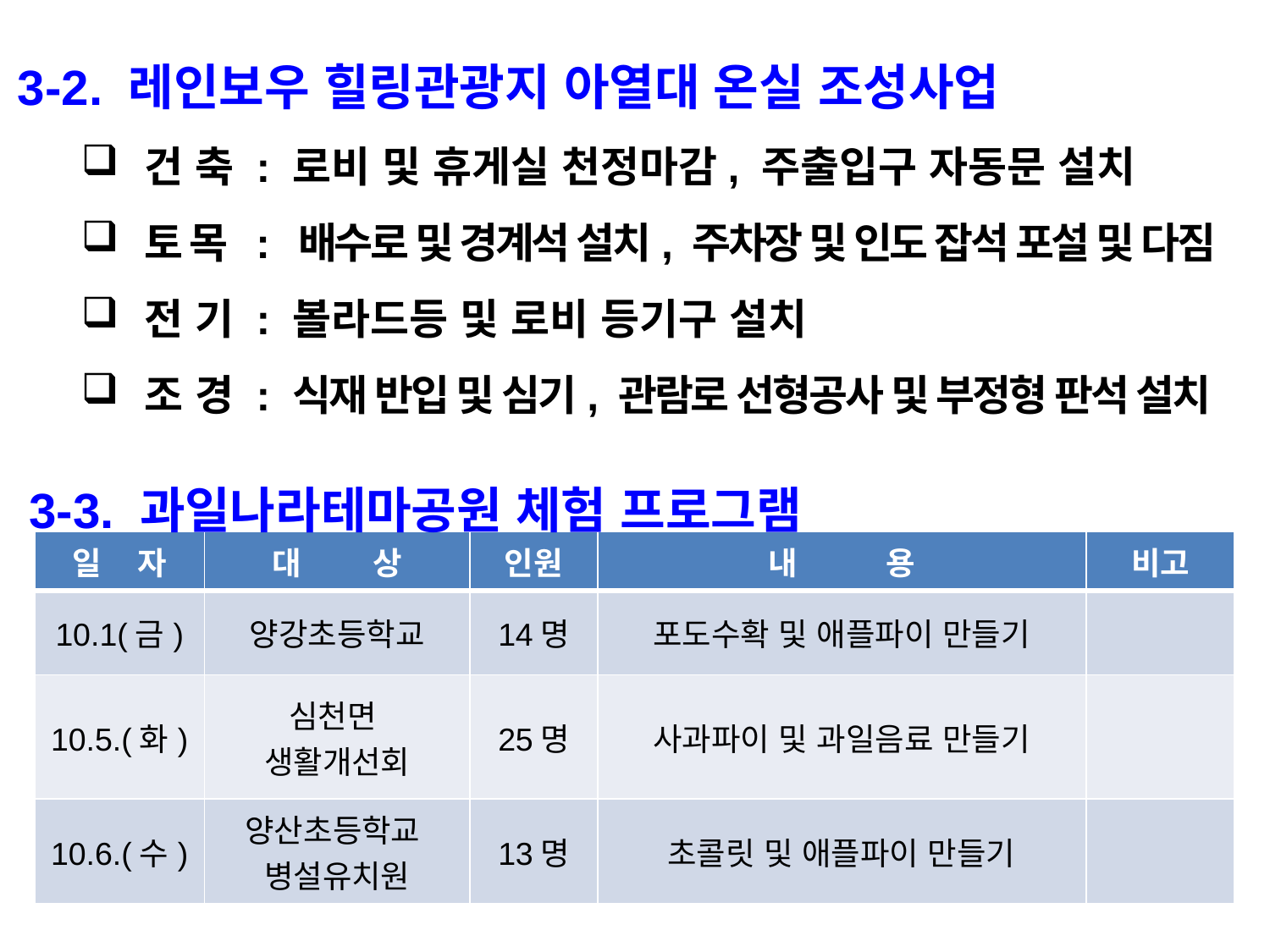

3-2. 레인보우 힐링관광지 아열대 온실 조성사업
건 축 : 로비 및 휴게실 천정마감, 주출입구 자동문 설치
토 목  :  배수로 및 경계석 설치, 주차장 및 인도 잡석 포설 및 다짐
전 기 : 볼라드등 및 로비 등기구 설치
조 경 : 식재 반입 및 심기, 관람로 선형공사 및 부정형 판석 설치

   3-3. 과일나라테마공원 체험 프로그램
| 일 자 | 대 상 | 인원 | 내 용 | 비고 |
| --- | --- | --- | --- | --- |
| 10.1(금) | 양강초등학교 | 14명 | 포도수확 및 애플파이 만들기 |  |
| 10.5.(화) | 심천면 생활개선회 | 25명 | 사과파이 및 과일음료 만들기 |  |
| 10.6.(수) | 양산초등학교 병설유치원 | 13명 | 초콜릿 및 애플파이 만들기 |  |